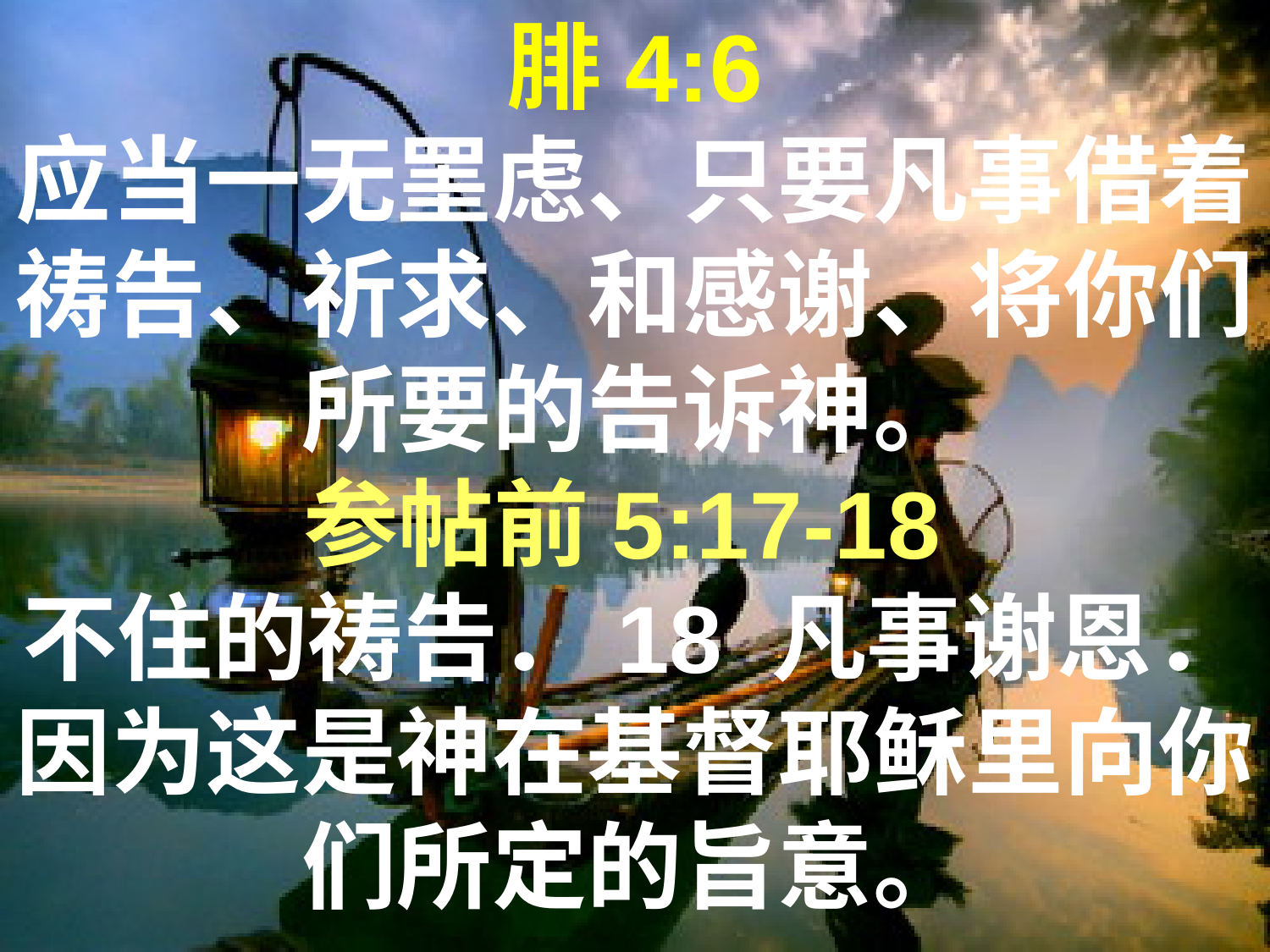

腓4:6
应当一无罣虑、只要凡事借着祷告、祈求、和感谢、将你们所要的告诉神。
参帖前5:17-18
不住的祷告．18 凡事谢恩．因为这是神在基督耶稣里向你们所定的旨意。